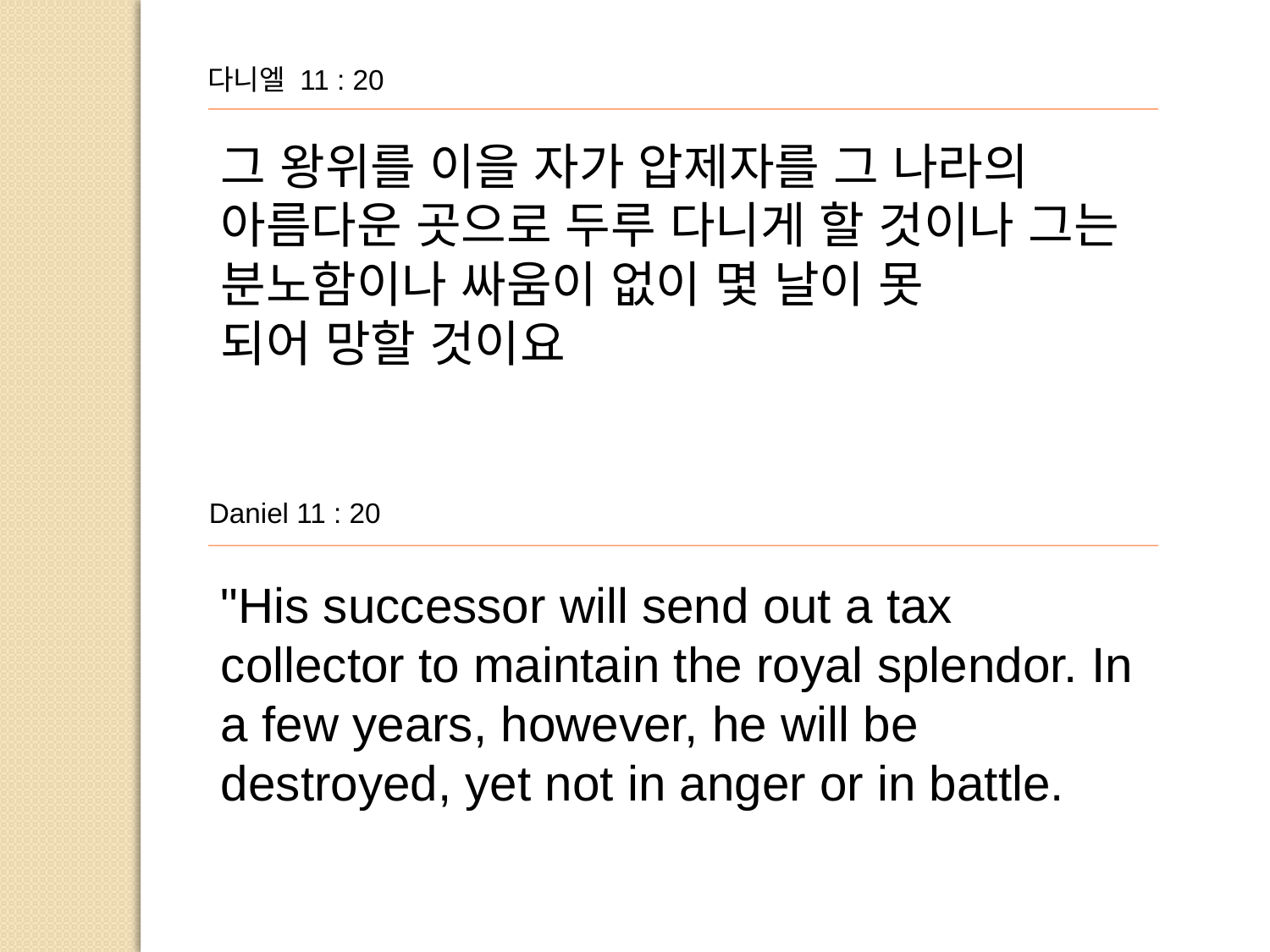

다니엘 11 : 20

그 왕위를 이을 자가 압제자를 그 나라의 아름다운 곳으로 두루 다니게 할 것이나 그는 분노함이나 싸움이 없이 몇 날이 못
되어 망할 것이요
Daniel 11 : 20

"His successor will send out a tax collector to maintain the royal splendor. In a few years, however, he will be
destroyed, yet not in anger or in battle.